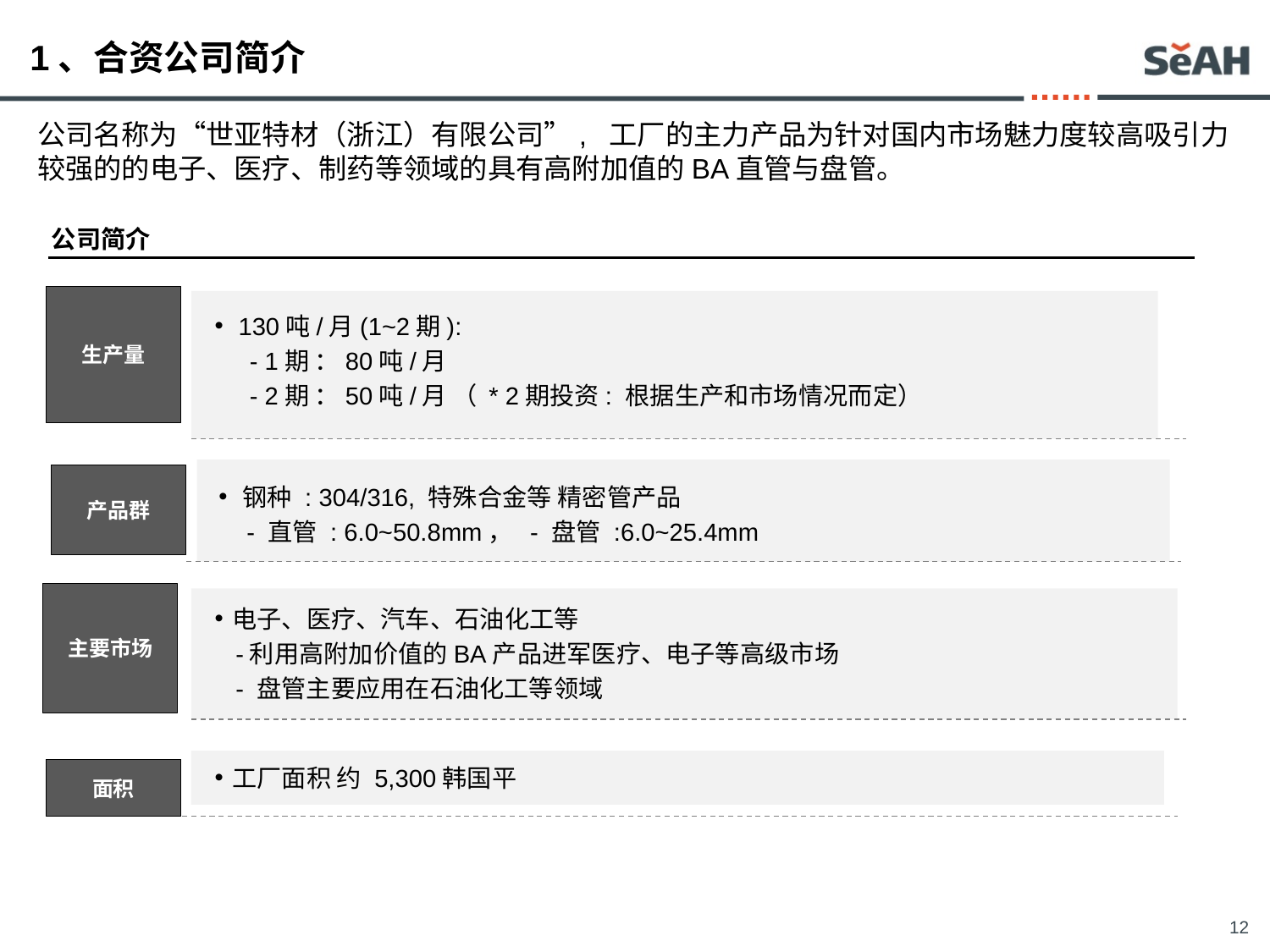

1、合资公司简介
公司名称为“世亚特材（浙江）有限公司”,  工厂的主力产品为针对国内市场魅力度较高吸引力较强的的电子、医疗、制药等领域的具有高附加值的BA直管与盘管。
公司简介
生产量

130吨/月(1~2期):
     - 1期 ：80吨/月
     - 2期 ：50吨/月 （ * 2期投资: 根据生产和市场情况而定）

产品群
钢种 : 304/316, 特殊合金等 精密管产品
    - 直管 : 6.0~50.8mm，  - 盘管 :6.0~25.4mm
主要市场

电子、医疗、汽车、石油化工等
   -利用高附加价值的BA产品进军医疗、电子等高级市场
   - 盘管主要应用在石油化工等领域

面积
工厂面积 约 5,300韩国平